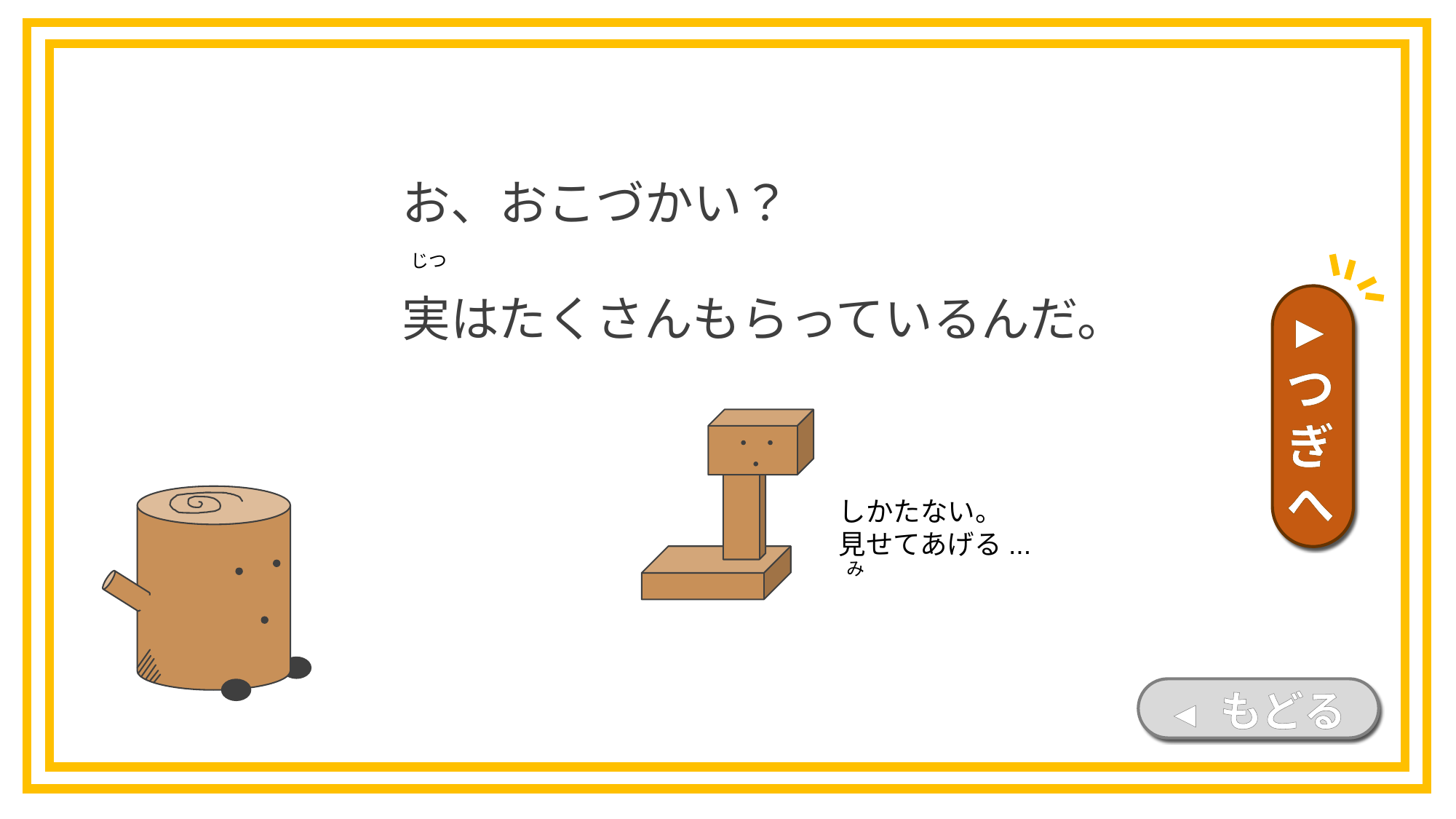

お、おこづかい？
実はたくさんもらっているんだ。
じつ
►つぎへ

しかたない。
見せてあげる...
み
◄ もどる